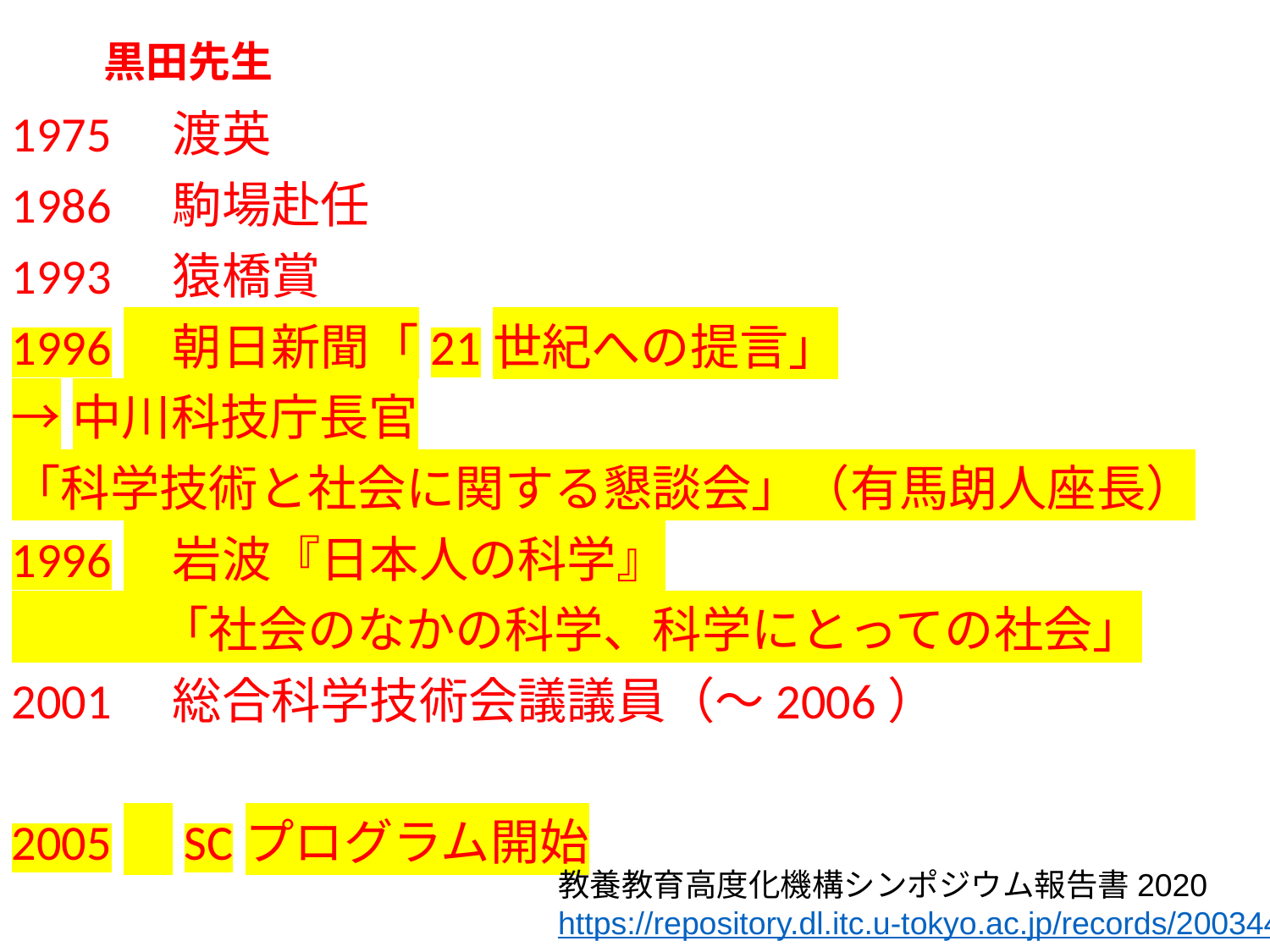

黒田先生
1975　渡英
1986　駒場赴任
1993　猿橋賞
1996　朝日新聞「21世紀への提言」
→中川科技庁長官
「科学技術と社会に関する懇談会」（有馬朗人座長）
1996　岩波『日本人の科学』
　　　「社会のなかの科学、科学にとっての社会」
2001　総合科学技術会議議員（～2006）

2005　SCプログラム開始

教養教育高度化機構シンポジウム報告書2020
https://repository.dl.itc.u-tokyo.ac.jp/records/2003442